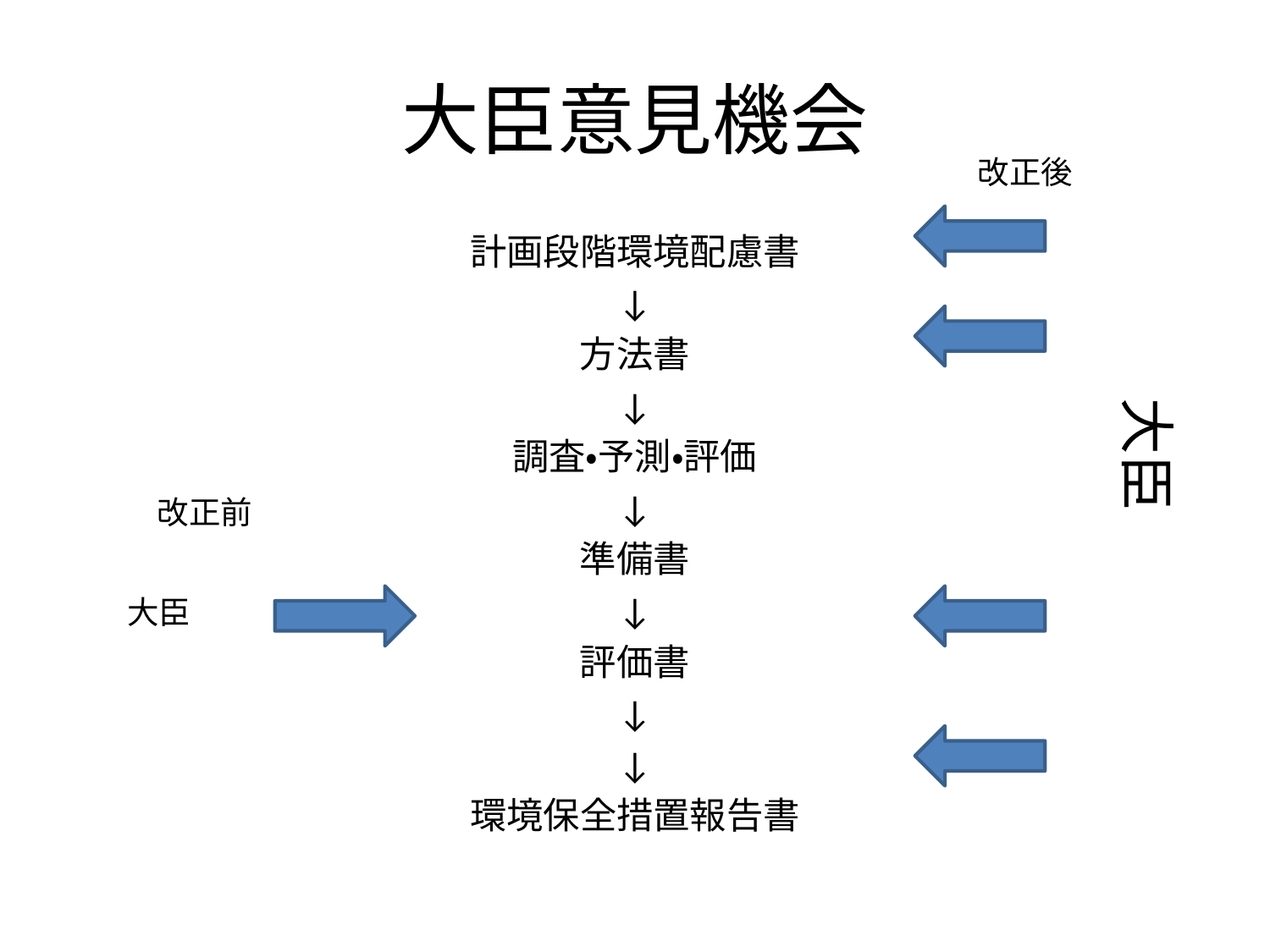

# 大臣意見機会
改正後

計画段階環境配慮書
↓
方法書
↓
調査・予測・評価
↓
準備書
↓
評価書
↓
↓
環境保全措置報告書

大臣
改正前
大臣